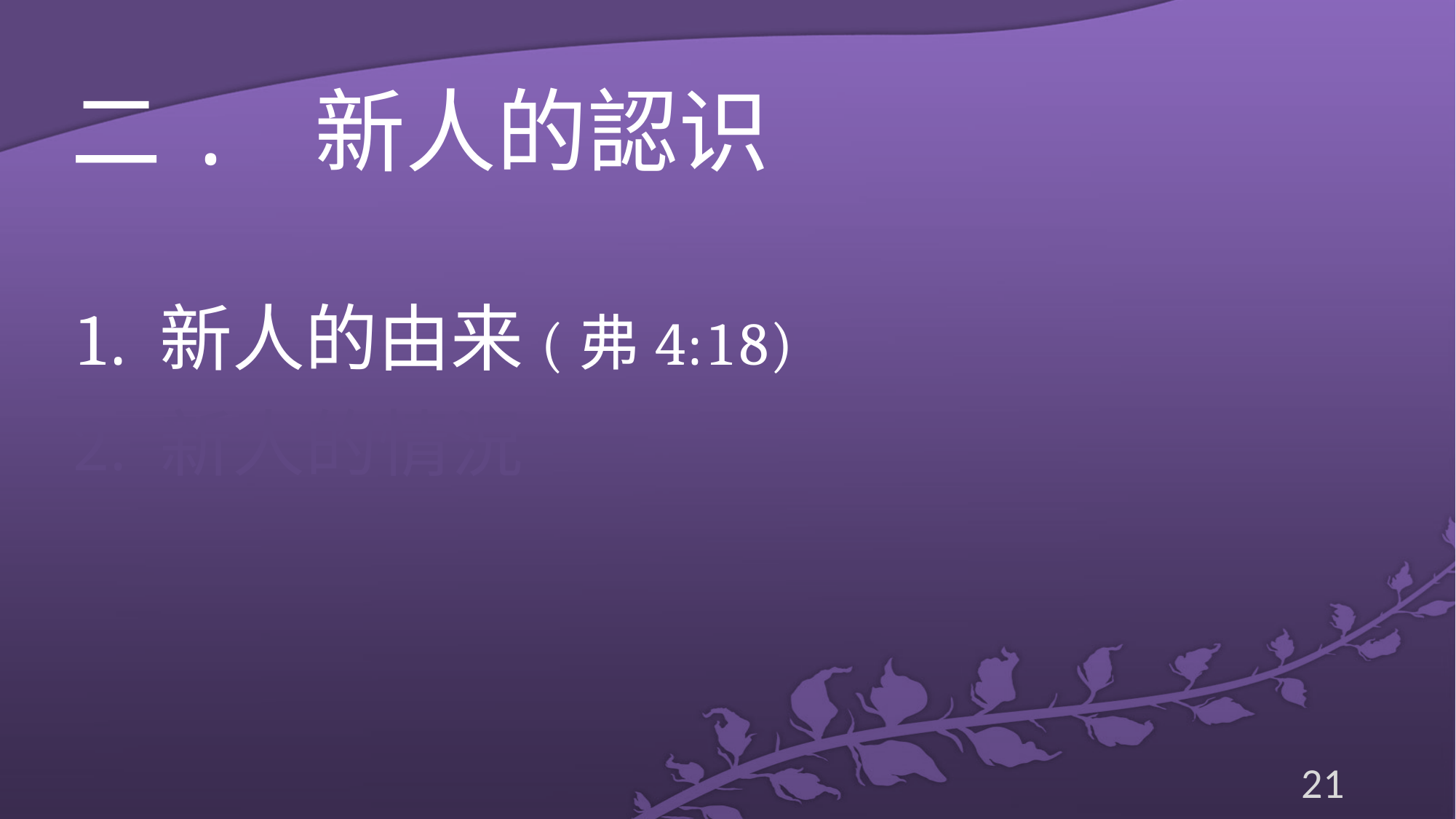

二. 新人的認识

1. 新人的由来(弗4:18)
2. 新人的情況
21